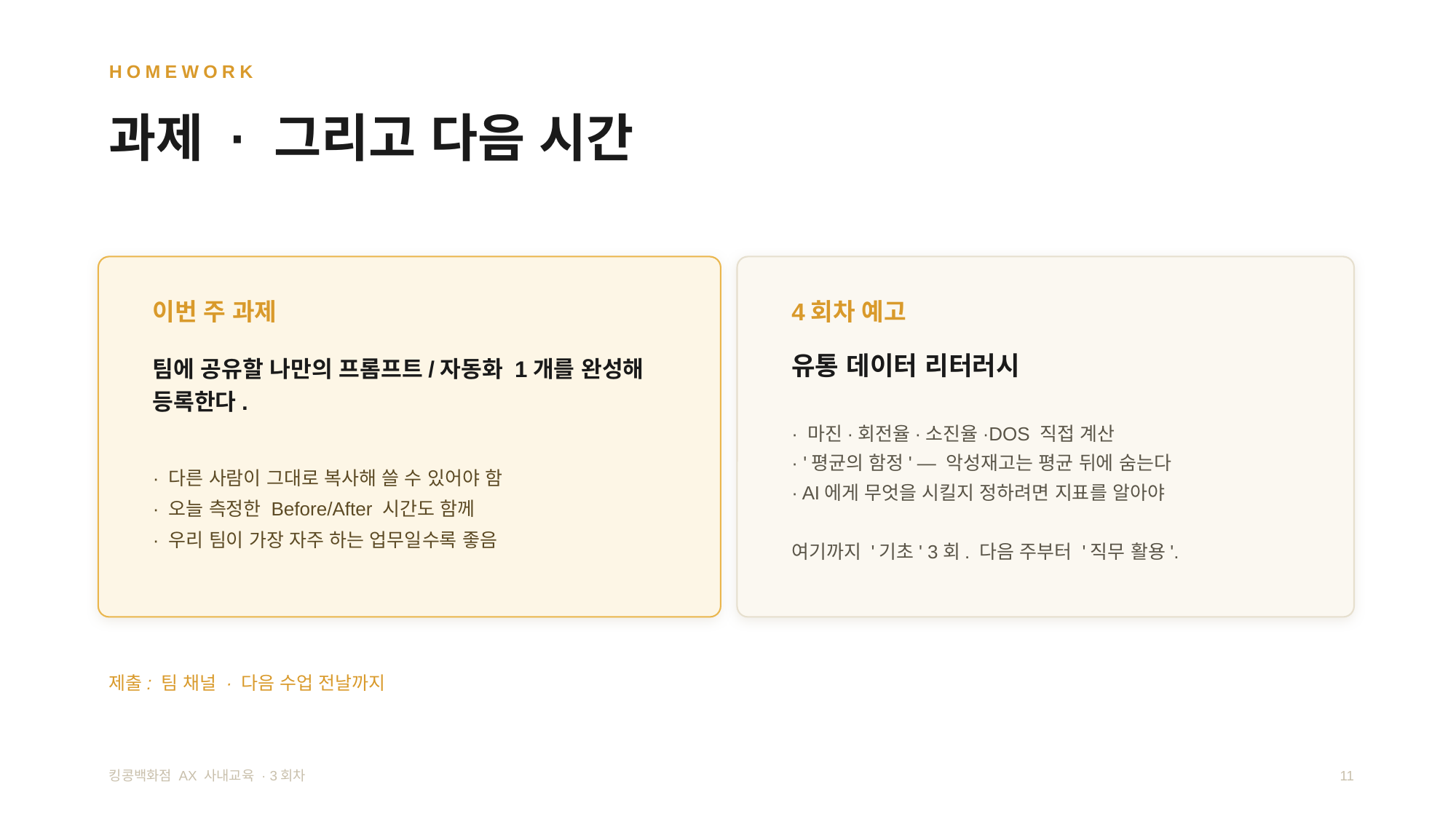

HOMEWORK
과제 · 그리고 다음 시간

이번 주 과제
4회차 예고
팀에 공유할 나만의 프롬프트/자동화 1개를 완성해 등록한다.
유통 데이터 리터러시
· 마진·회전율·소진율·DOS 직접 계산
· '평균의 함정' — 악성재고는 평균 뒤에 숨는다
· AI에게 무엇을 시킬지 정하려면 지표를 알아야

여기까지 '기초' 3회. 다음 주부터 '직무 활용'.
· 다른 사람이 그대로 복사해 쓸 수 있어야 함
· 오늘 측정한 Before/After 시간도 함께
· 우리 팀이 가장 자주 하는 업무일수록 좋음
제출: 팀 채널 · 다음 수업 전날까지
킹콩백화점 AX 사내교육 · 3회차
11